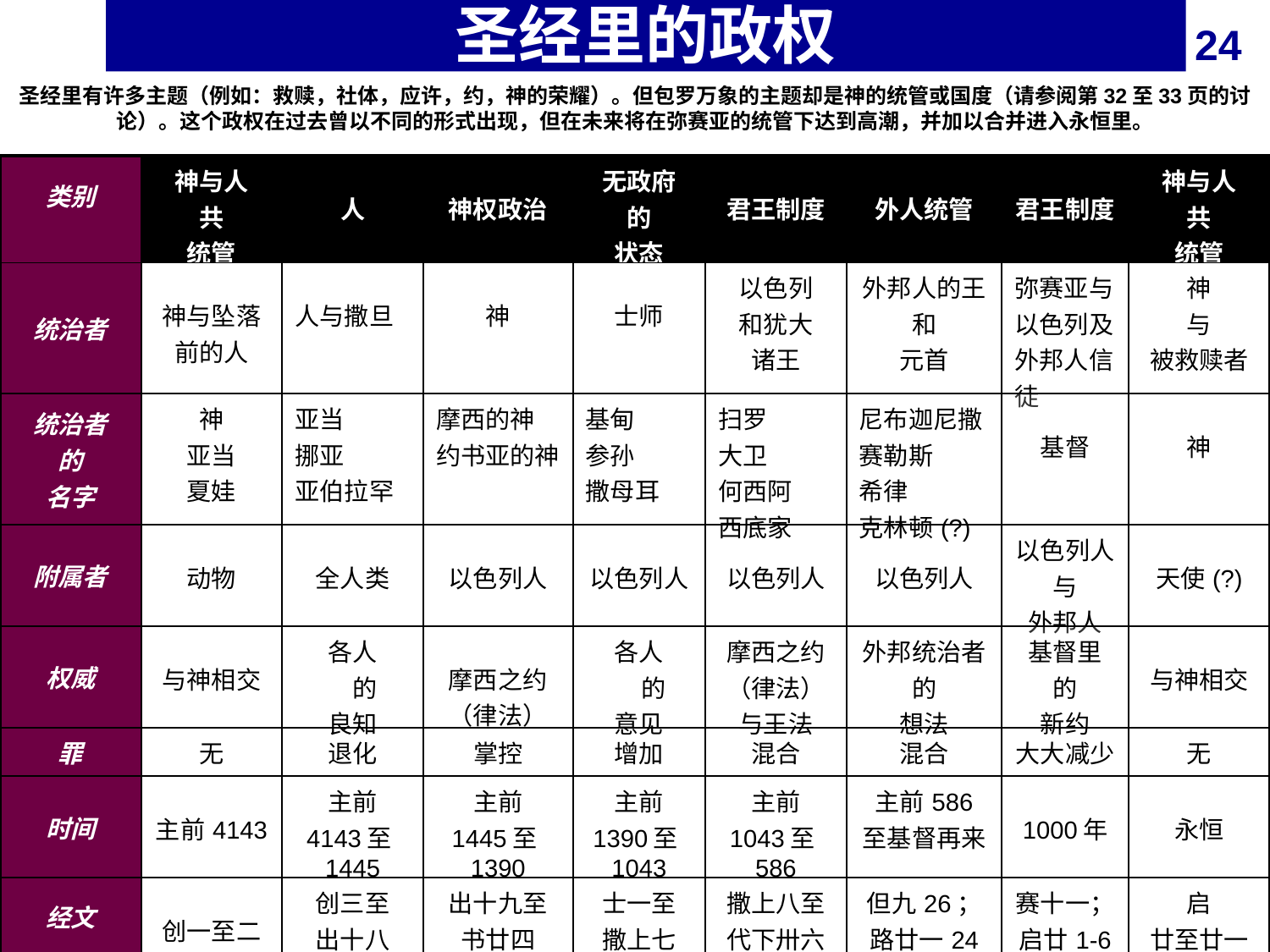

# 圣经里的政权
24
圣经里有许多主题（例如：救赎，社体，应许，约，神的荣耀）。但包罗万象的主题却是神的统管或国度（请参阅第32至33页的讨论）。这个政权在过去曾以不同的形式出现，但在未来将在弥赛亚的统管下达到高潮，并加以合并进入永恒里。
| 类别 | 神与人 共 统管 | 人 | 神权政治 | 无政府 的 状态 | 君王制度 | 外人统管 | 君王制度 | 神与人 共 统管 |
| --- | --- | --- | --- | --- | --- | --- | --- | --- |
| 统治者 | 神与坠落前的人 | 人与撒旦 | 神 | 士师 | 以色列 和犹大 诸王 | 外邦人的王 和 元首 | 弥赛亚与以色列及外邦人信徒 | 神 与 被救赎者 |
| 统治者 的 名字 | 神 亚当 夏娃 | 亚当 挪亚 亚伯拉罕 | 摩西的神 约书亚的神 | 基甸 参孙 撒母耳 | 扫罗 大卫 何西阿 西底家 | 尼布迦尼撒 赛勒斯 希律 克林顿(?) | 基督 | 神 |
| 附属者 | 动物 | 全人类 | 以色列人 | 以色列人 | 以色列人 | 以色列人 | 以色列人 与 外邦人 | 天使(?) |
| 权威 | 与神相交 | 各人 的 良知 | 摩西之约（律法） | 各人 的 意见 | 摩西之约 （律法）与王法 | 外邦统治者的 想法 | 基督里 的 新约 | 与神相交 |
| 罪 | 无 | 退化 | 掌控 | 增加 | 混合 | 混合 | 大大减少 | 无 |
| 时间 | 主前4143 | 主前 4143至1445 | 主前 1445至1390 | 主前 1390至1043 | 主前 1043至586 | 主前586 至基督再来 | 1000年 | 永恒 |
| 经文 | 创一至二 | 创三至 出十八 | 出十九至 书廿四 | 士一至 撒上七 | 撒上八至代下卅六 | 但九26； 路廿一24 | 赛十一；启廿1-6 | 启 廿至廿一 |